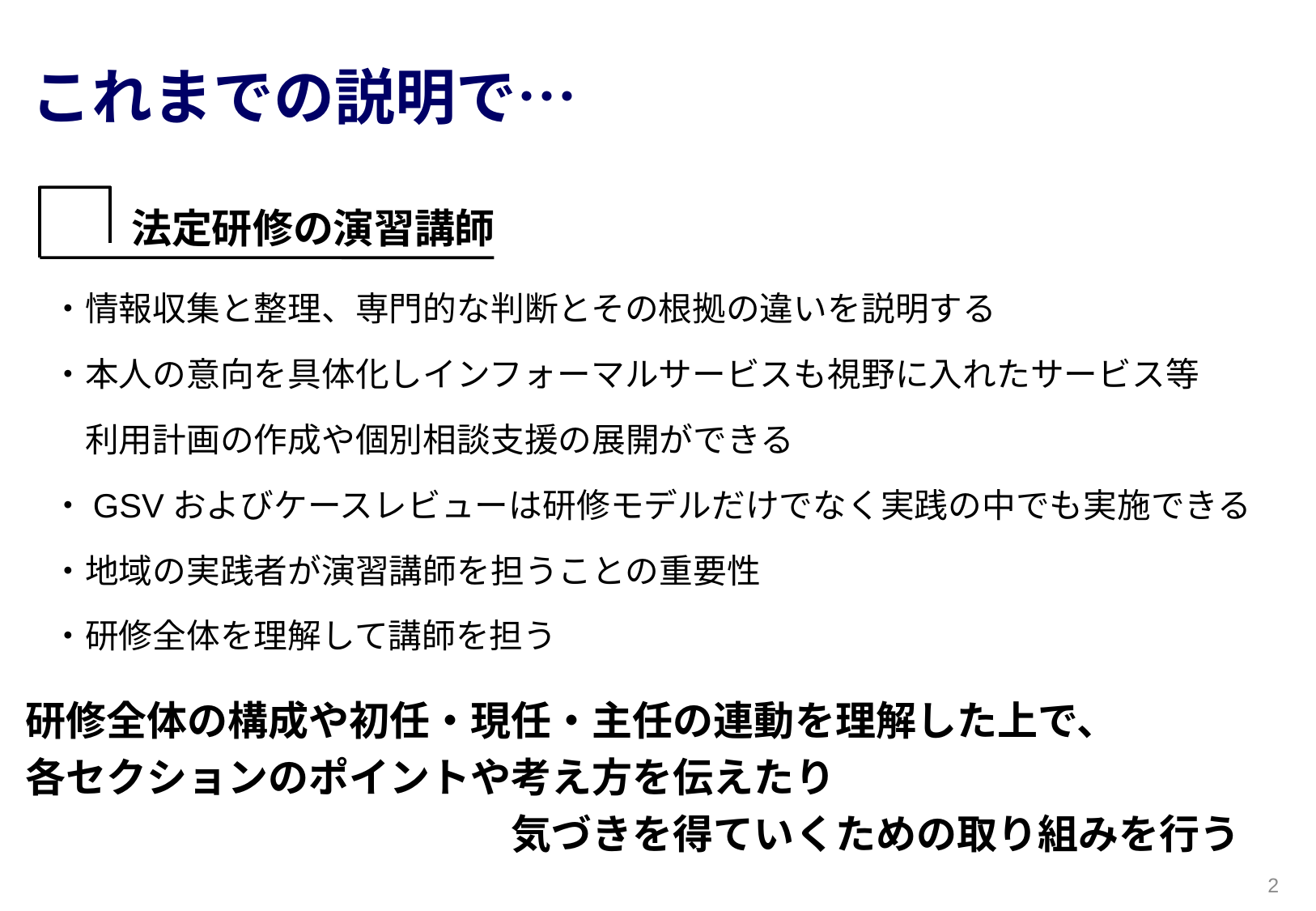

# これまでの説明で…
法定研修の演習講師

・情報収集と整理、専門的な判断とその根拠の違いを説明する
・本人の意向を具体化しインフォーマルサービスも視野に入れたサービス等
　利用計画の作成や個別相談支援の展開ができる
・GSVおよびケースレビューは研修モデルだけでなく実践の中でも実施できる
・地域の実践者が演習講師を担うことの重要性
・研修全体を理解して講師を担う
研修全体の構成や初任・現任・主任の連動を理解した上で、
各セクションのポイントや考え方を伝えたり
　　　　　　　　　　　　気づきを得ていくための取り組みを行う
2